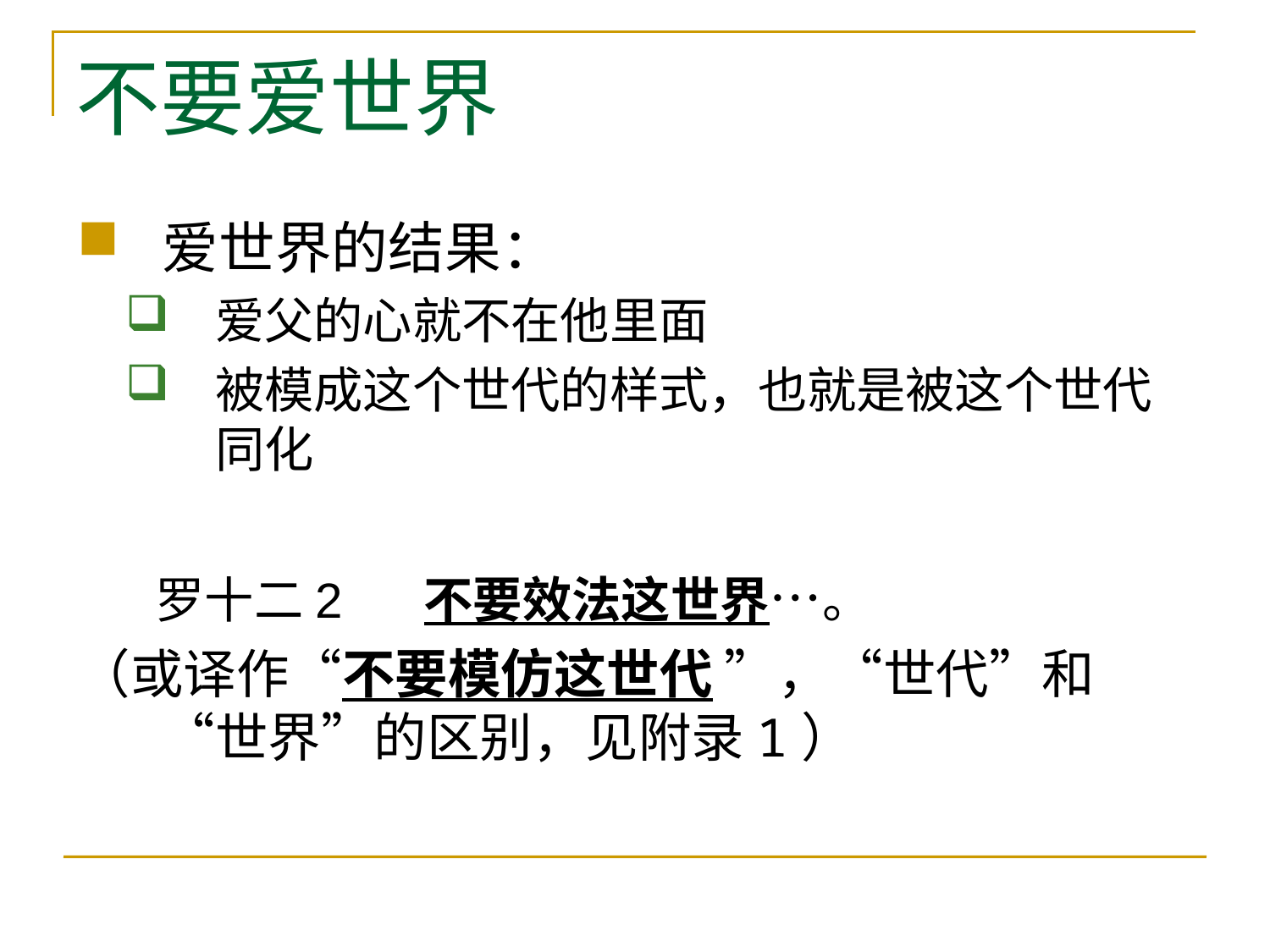

# 不要爱世界
爱世界的结果：
爱父的心就不在他里面
被模成这个世代的样式，也就是被这个世代同化

      罗十二2    不要效法这世界…。
（或译作“不要模仿这世代 ”，“世代”和“世界”的区别，见附录1）